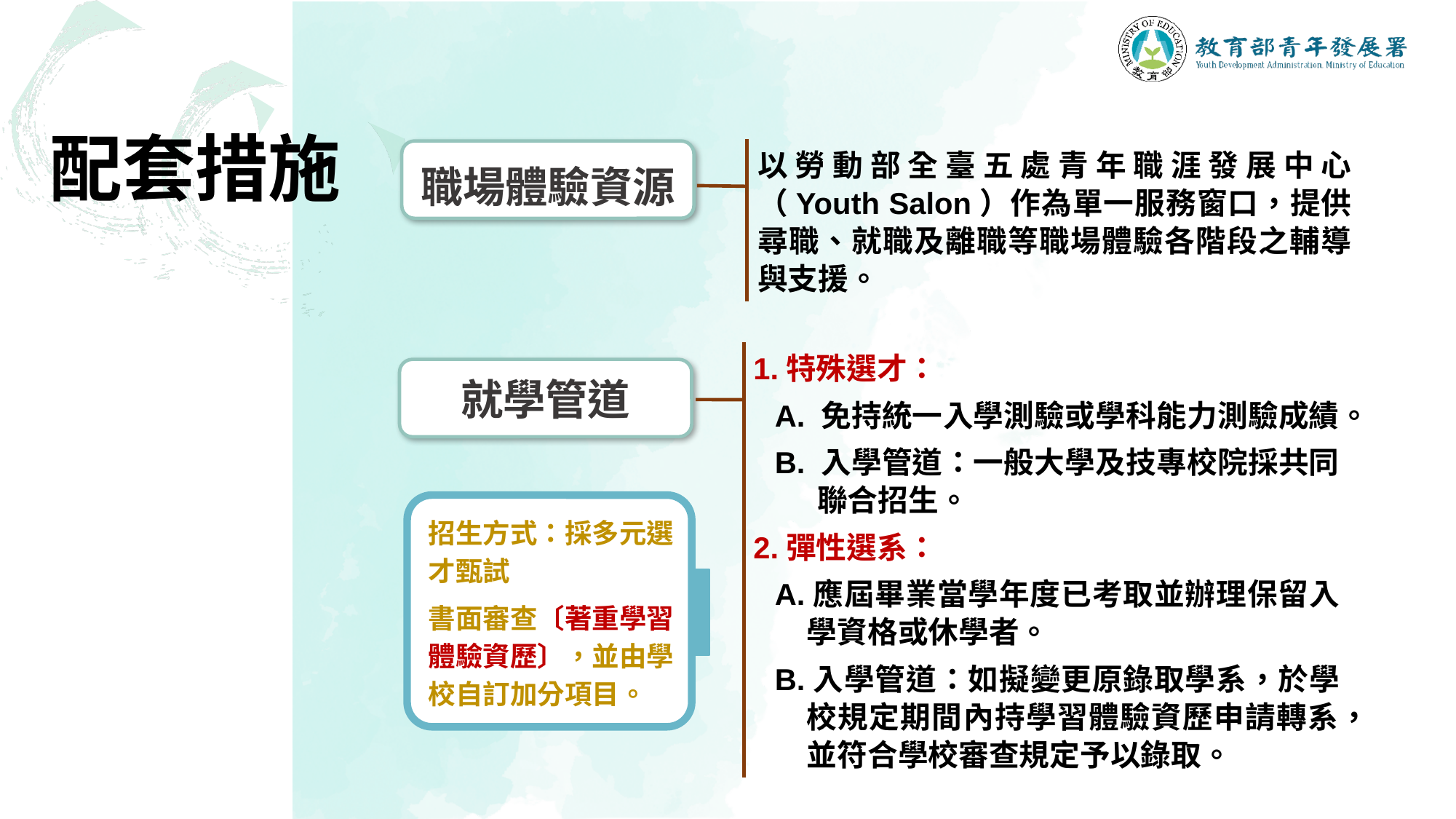

配套措施
以勞動部全臺五處青年職涯發展中心（Youth Salon）作為單一服務窗口，提供尋職、就職及離職等職場體驗各階段之輔導與支援。
職場體驗資源
1.特殊選才：
A. 免持統一入學測驗或學科能力測驗成績。
B. 入學管道：一般大學及技專校院採共同聯合招生。
2.彈性選系：
A.應屆畢業當學年度已考取並辦理保留入學資格或休學者。
B.入學管道：如擬變更原錄取學系，於學校規定期間內持學習體驗資歷申請轉系，並符合學校審查規定予以錄取。
就學管道

招生方式：採多元選才甄試
書面審查〔著重學習體驗資歷〕，並由學校自訂加分項目。